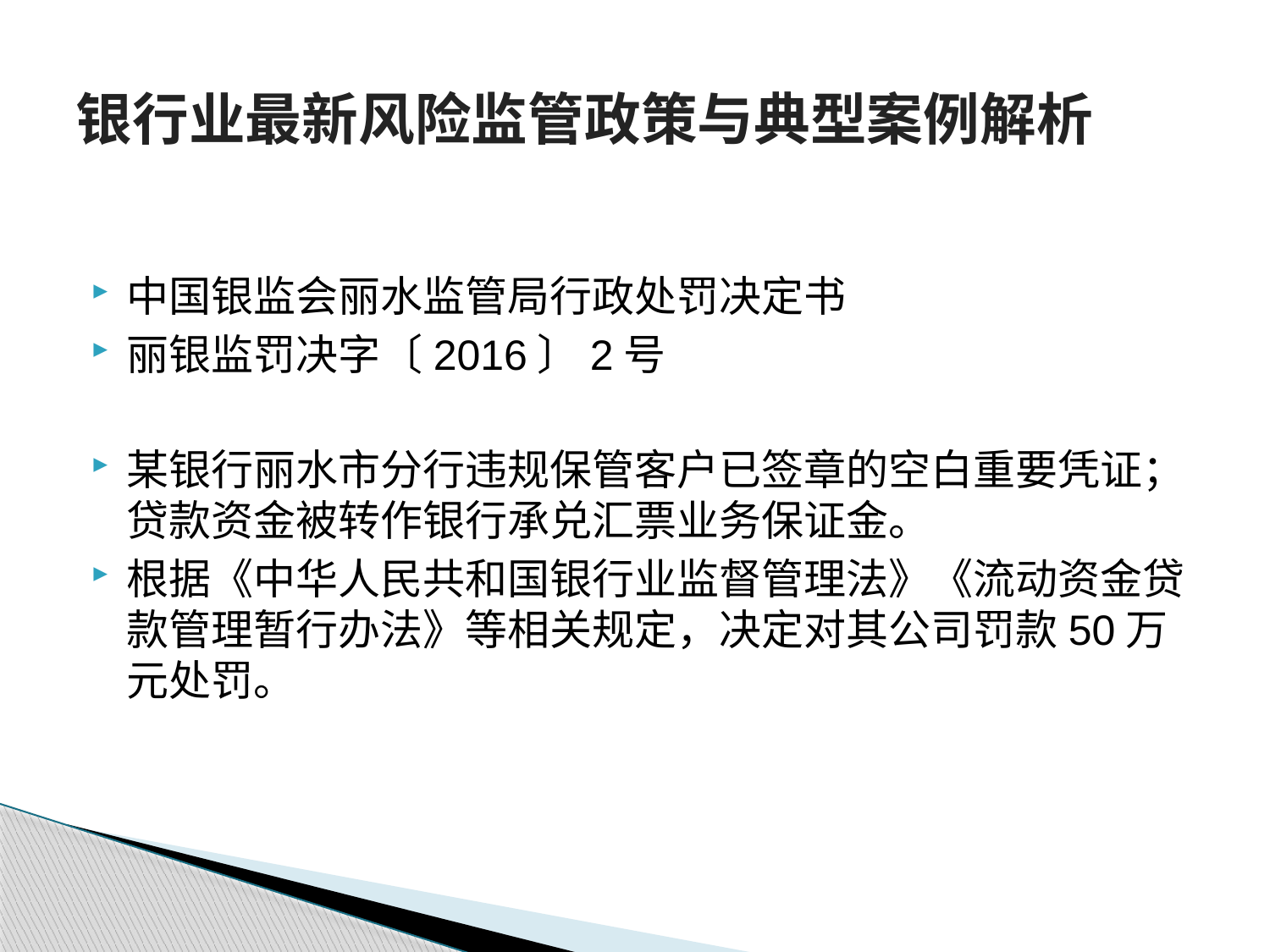

# 银行业最新风险监管政策与典型案例解析

中国银监会丽水监管局行政处罚决定书
丽银监罚决字〔2016〕2号

某银行丽水市分行违规保管客户已签章的空白重要凭证；贷款资金被转作银行承兑汇票业务保证金。
根据《中华人民共和国银行业监督管理法》《流动资金贷款管理暂行办法》等相关规定，决定对其公司罚款50万元处罚。